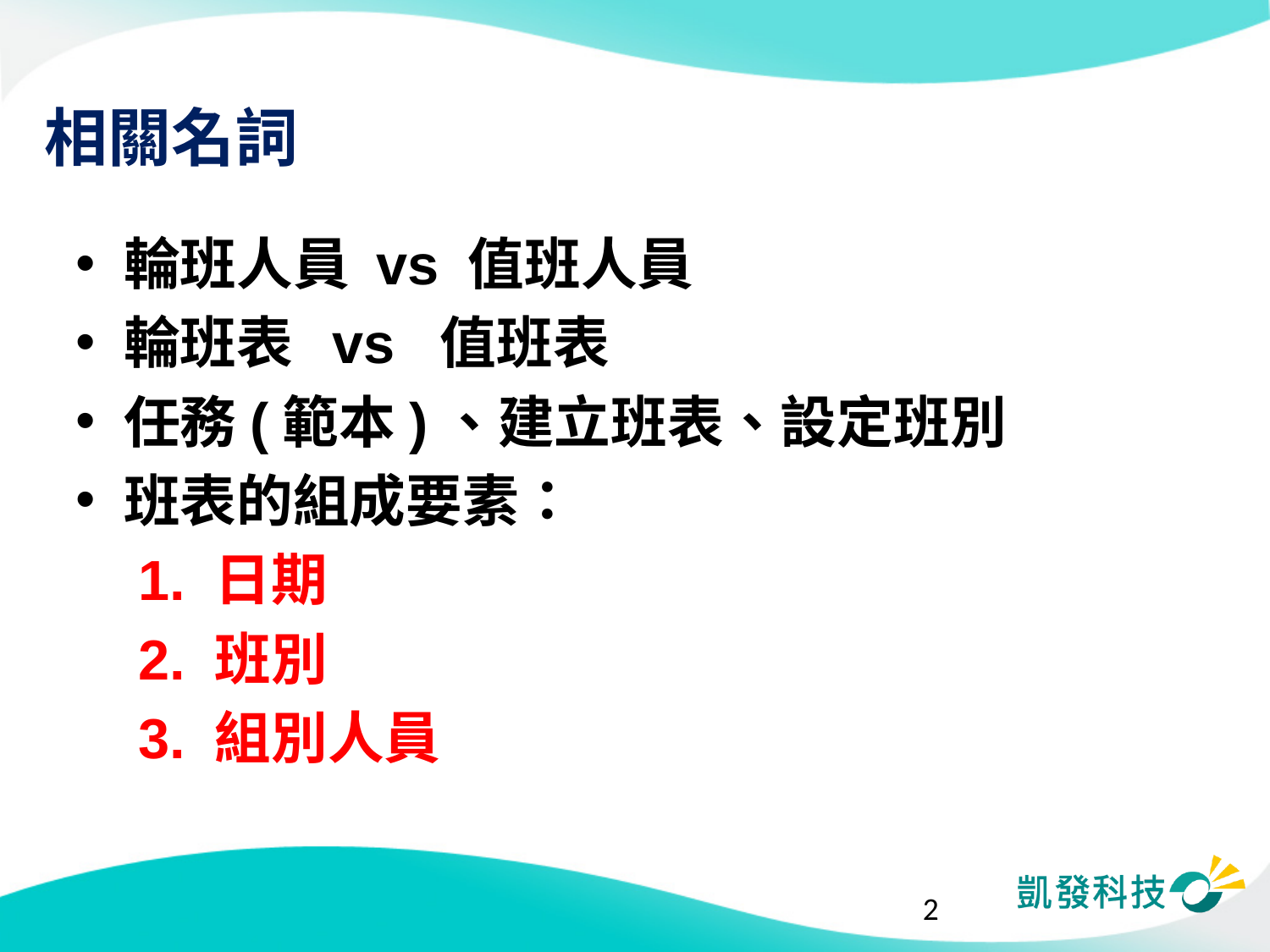

# 相關名詞
輪班人員 vs 值班人員
輪班表  vs  值班表
任務(範本)、建立班表、設定班別
班表的組成要素：
    1. 日期
    2. 班別
    3. 組別人員

2